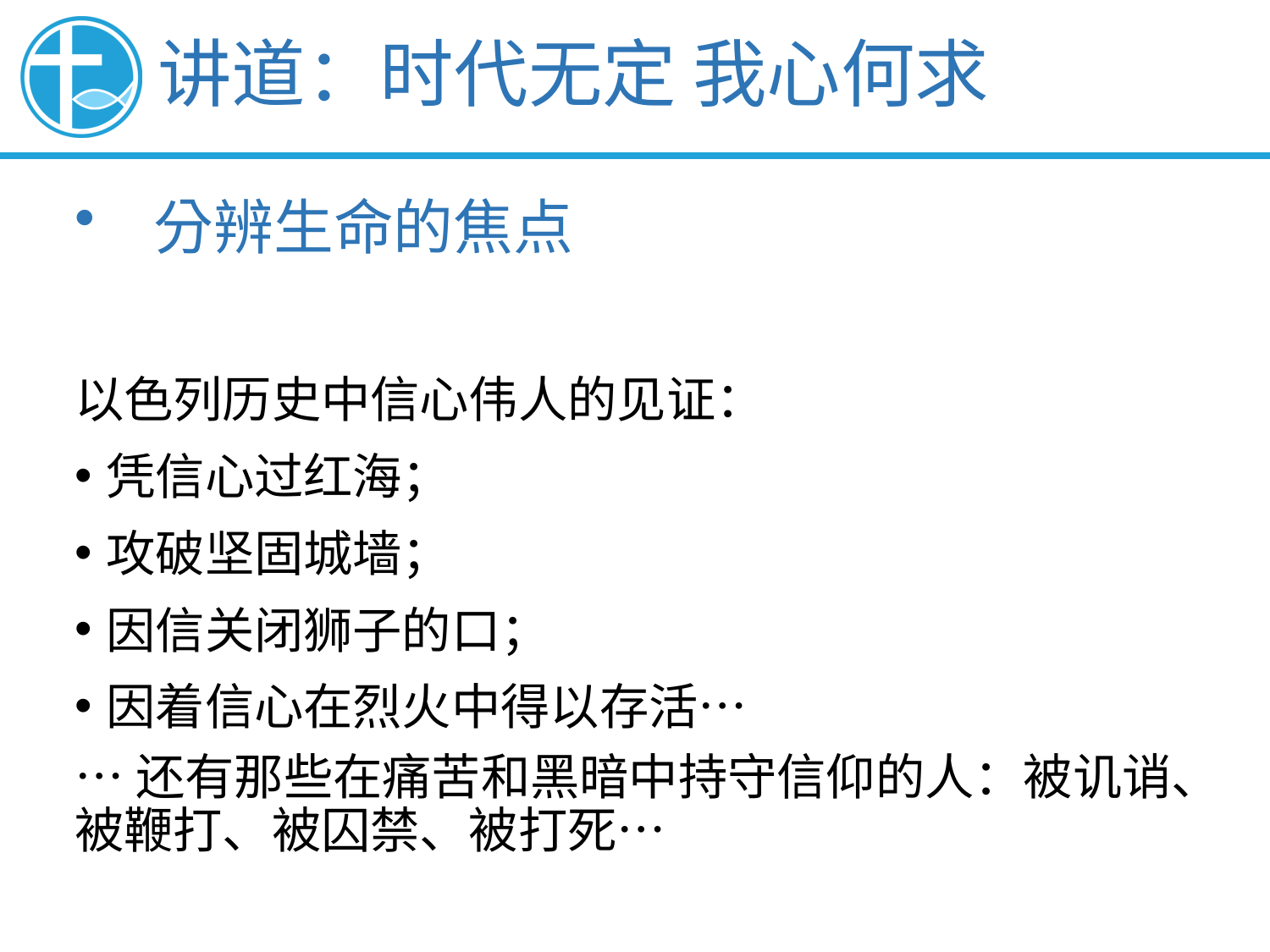

讲道：时代无定 我心何求
分辨生命的焦点

以色列历史中信心伟人的见证：
凭信心过红海；
攻破坚固城墙；
因信关闭狮子的口；
因着信心在烈火中得以存活…
…还有那些在痛苦和黑暗中持守信仰的人：被讥诮、被鞭打、被囚禁、被打死…